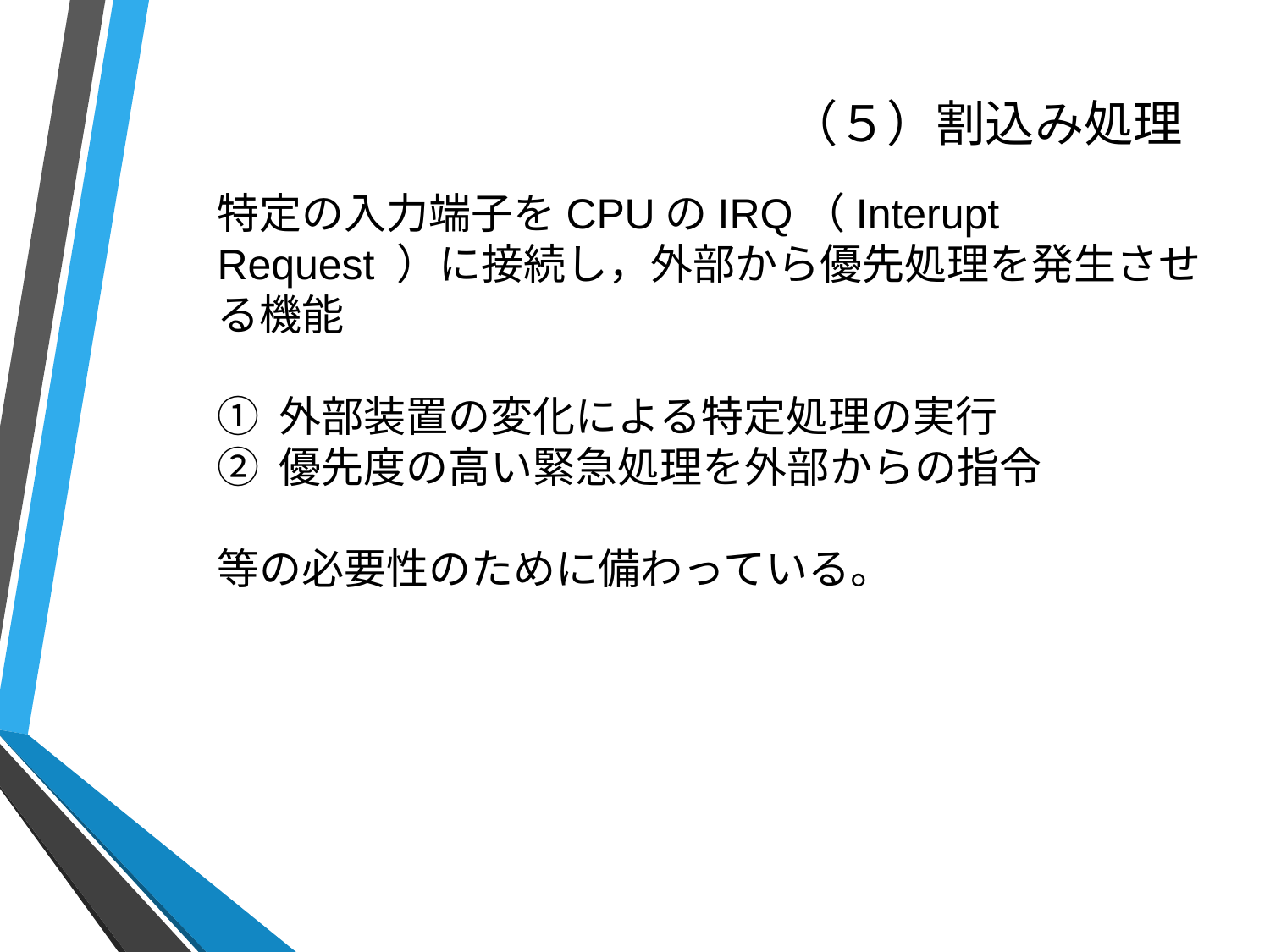

# （５）割込み処理
特定の入力端子をCPUのIRQ（Interupt Request ）に接続し，外部から優先処理を発生させる機能

① 外部装置の変化による特定処理の実行
② 優先度の高い緊急処理を外部からの指令

等の必要性のために備わっている。